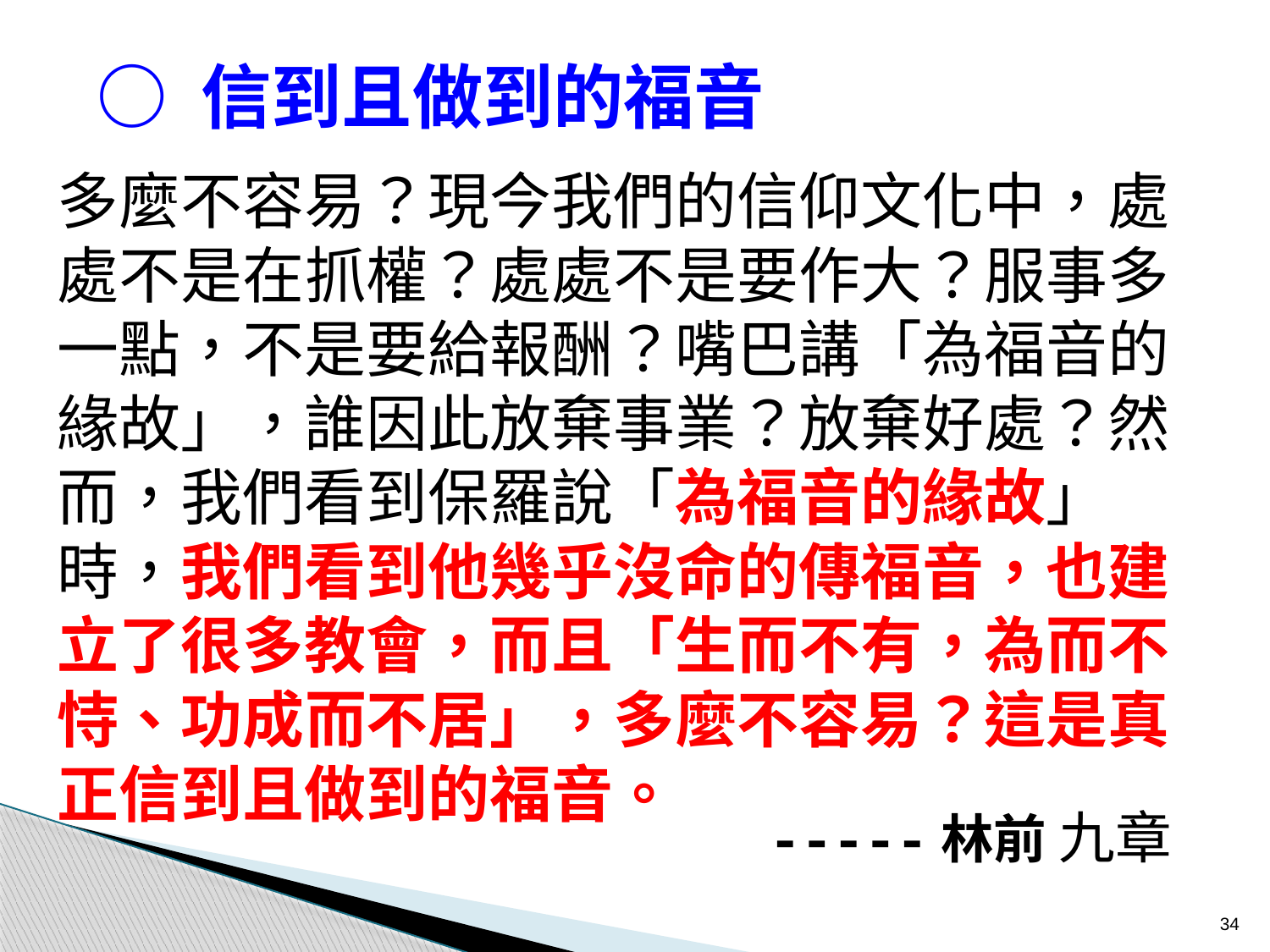

○ 信到且做到的福音
多麼不容易？現今我們的信仰文化中，處處不是在抓權？處處不是要作大？服事多一點，不是要給報酬？嘴巴講「為福音的緣故」，誰因此放棄事業？放棄好處？然而，我們看到保羅說「為福音的緣故」時，我們看到他幾乎沒命的傳福音，也建立了很多教會，而且「生而不有，為而不恃、功成而不居」，多麼不容易？這是真正信到且做到的福音。
-----林前 九章
34